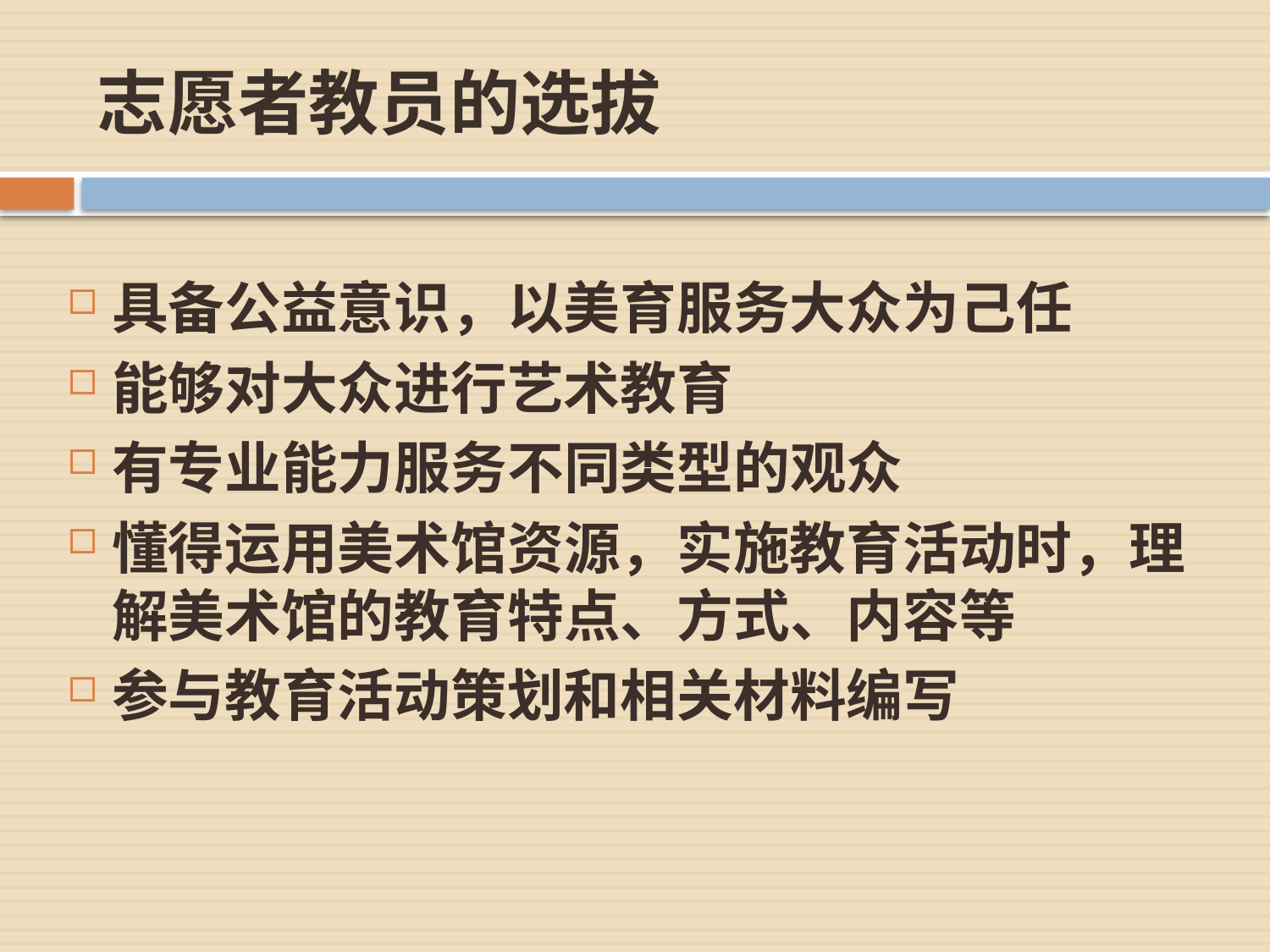

# 志愿者教员的选拔
具备公益意识，以美育服务大众为己任
能够对大众进行艺术教育
有专业能力服务不同类型的观众
懂得运用美术馆资源，实施教育活动时，理解美术馆的教育特点、方式、内容等
参与教育活动策划和相关材料编写